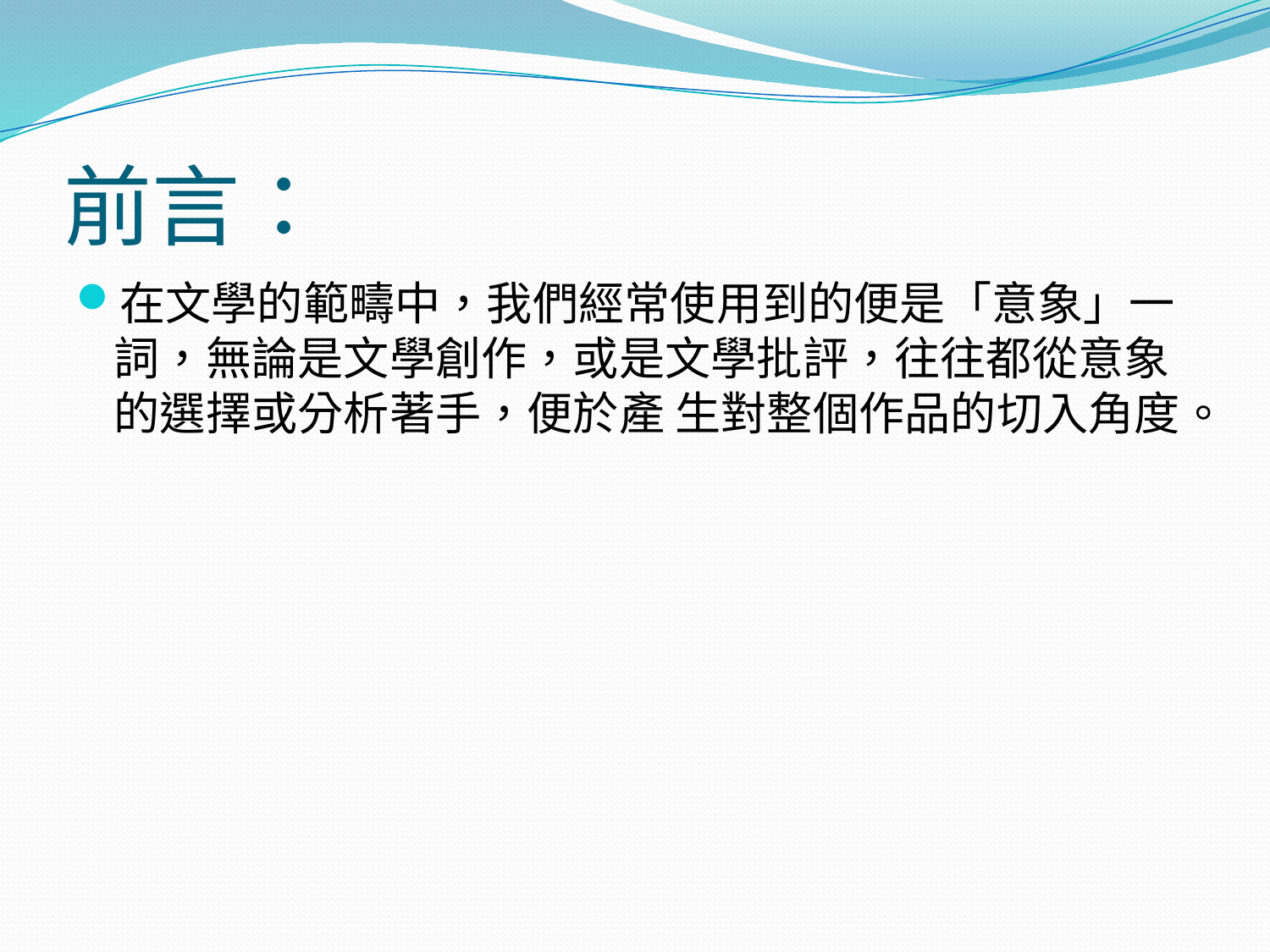

# 前言：
在文學的範疇中，我們經常使用到的便是「意象」一詞，無論是文學創作，或是文學批評，往往都從意象的選擇或分析著手，便於產 生對整個作品的切入角度。